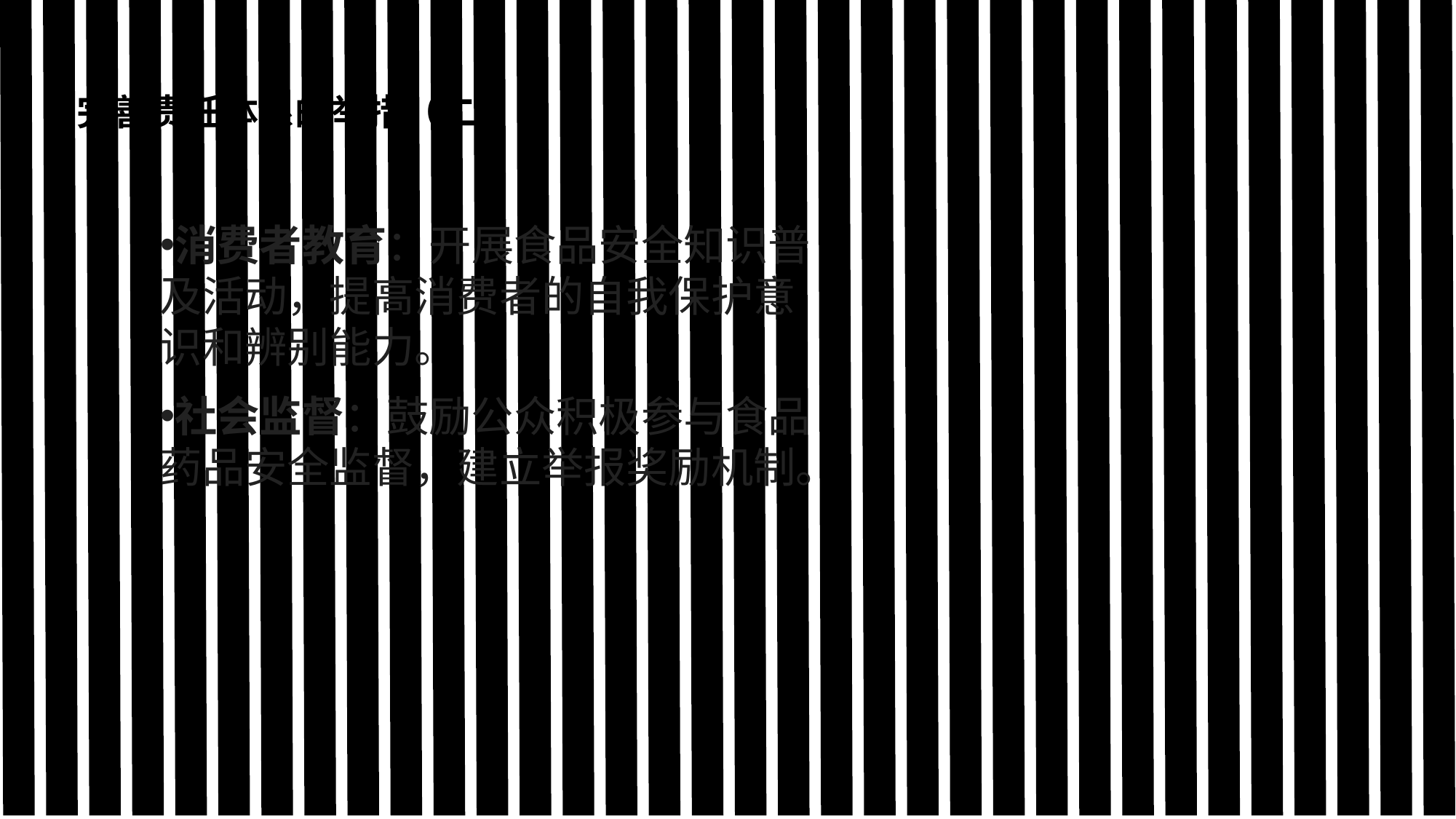

----------------------------------
完善责任体系的举措（二）
消费者教育：开展食品安全知识普及活动，提高消费者的自我保护意识和辨别能力。
社会监督：鼓励公众积极参与食品药品安全监督，建立举报奖励机制。